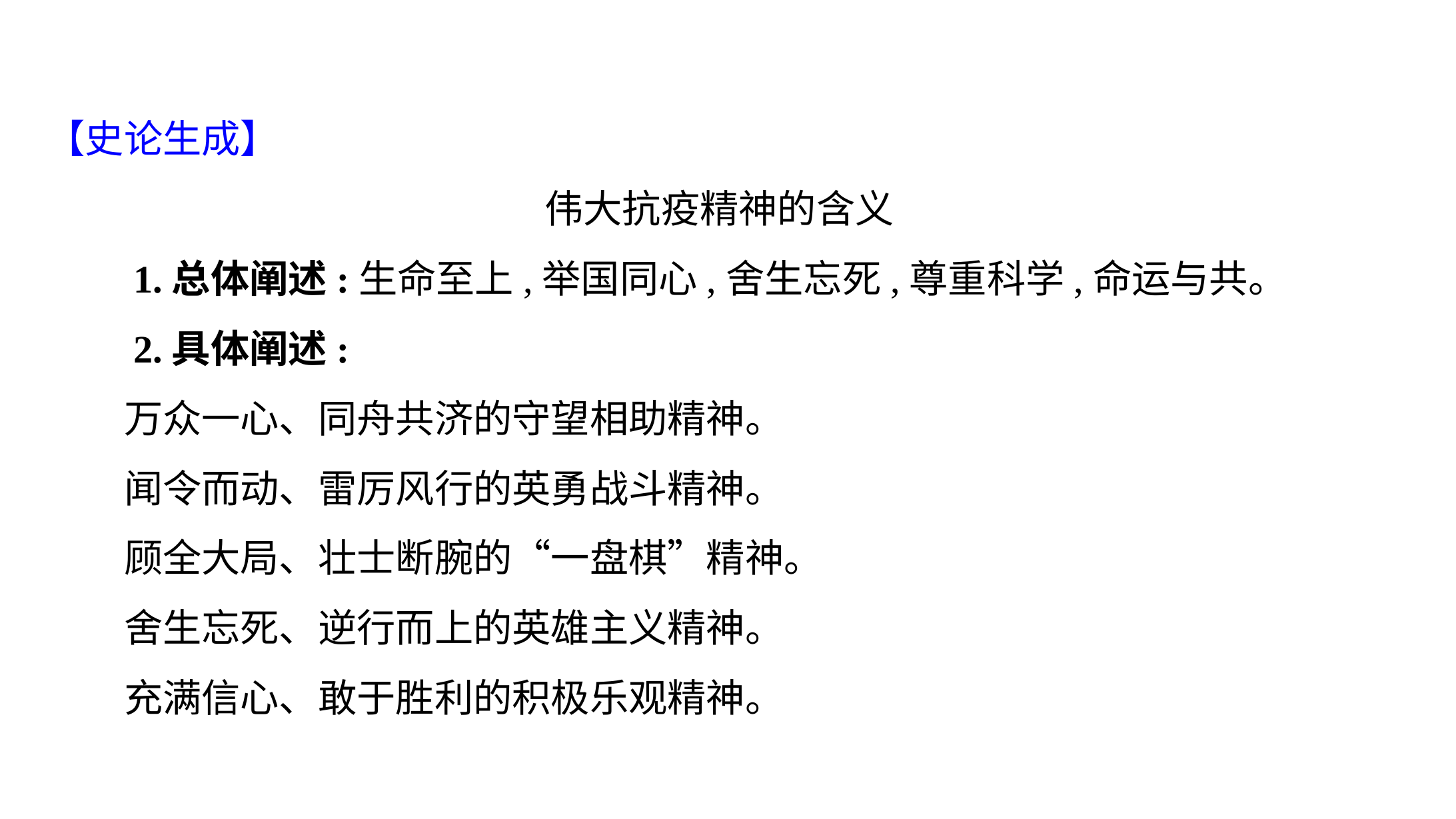

【史论生成】
伟大抗疫精神的含义
　　1.总体阐述:生命至上,举国同心,舍生忘死,尊重科学,命运与共。
　　2.具体阐述:
　　万众一心、同舟共济的守望相助精神。
　　闻令而动、雷厉风行的英勇战斗精神。
　　顾全大局、壮士断腕的“一盘棋”精神。
　　舍生忘死、逆行而上的英雄主义精神。
　　充满信心、敢于胜利的积极乐观精神。